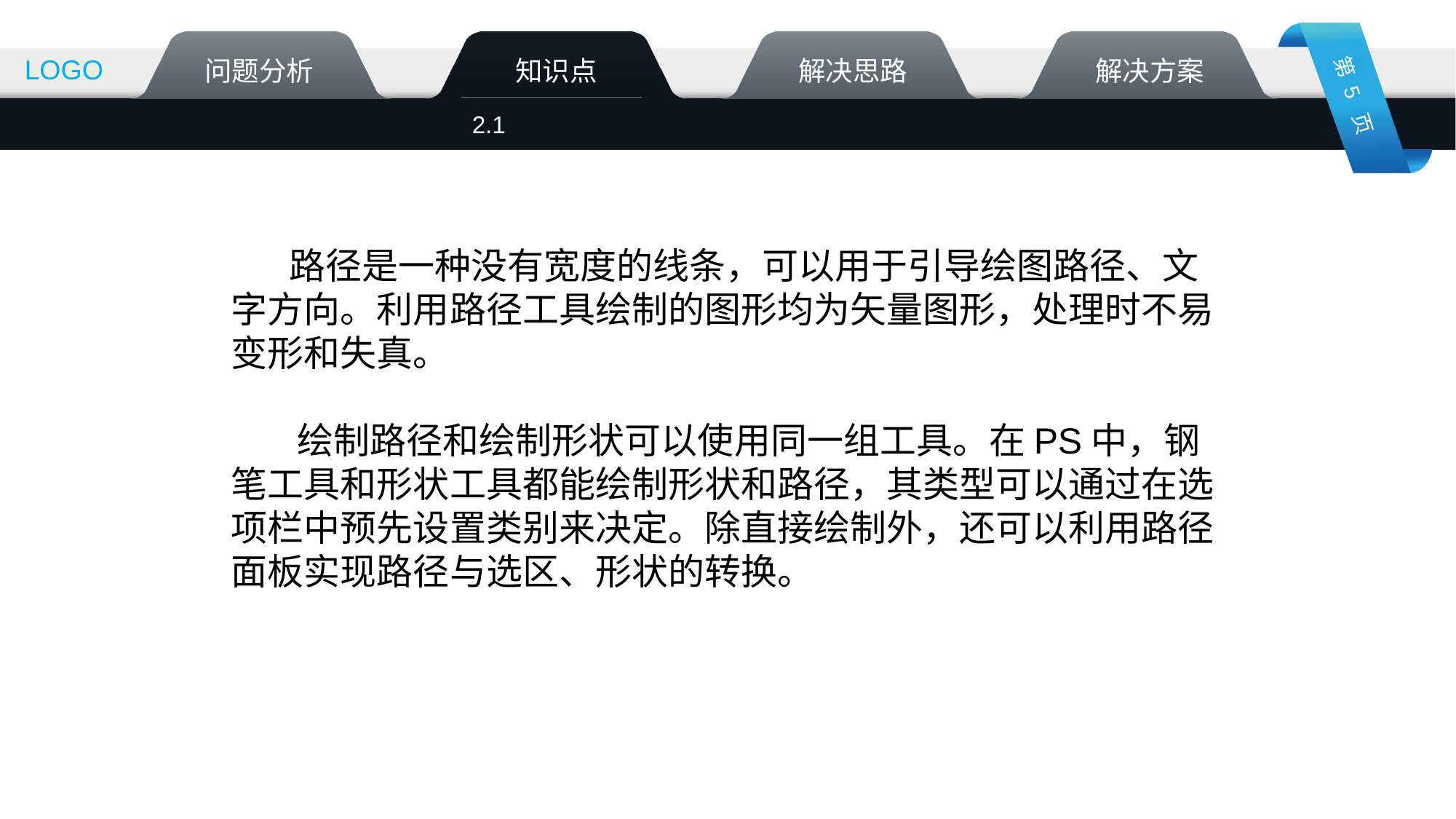

2.1
      路径是一种没有宽度的线条，可以用于引导绘图路径、文字方向。利用路径工具绘制的图形均为矢量图形，处理时不易变形和失真。

       绘制路径和绘制形状可以使用同一组工具。在PS中，钢笔工具和形状工具都能绘制形状和路径，其类型可以通过在选项栏中预先设置类别来决定。除直接绘制外，还可以利用路径面板实现路径与选区、形状的转换。